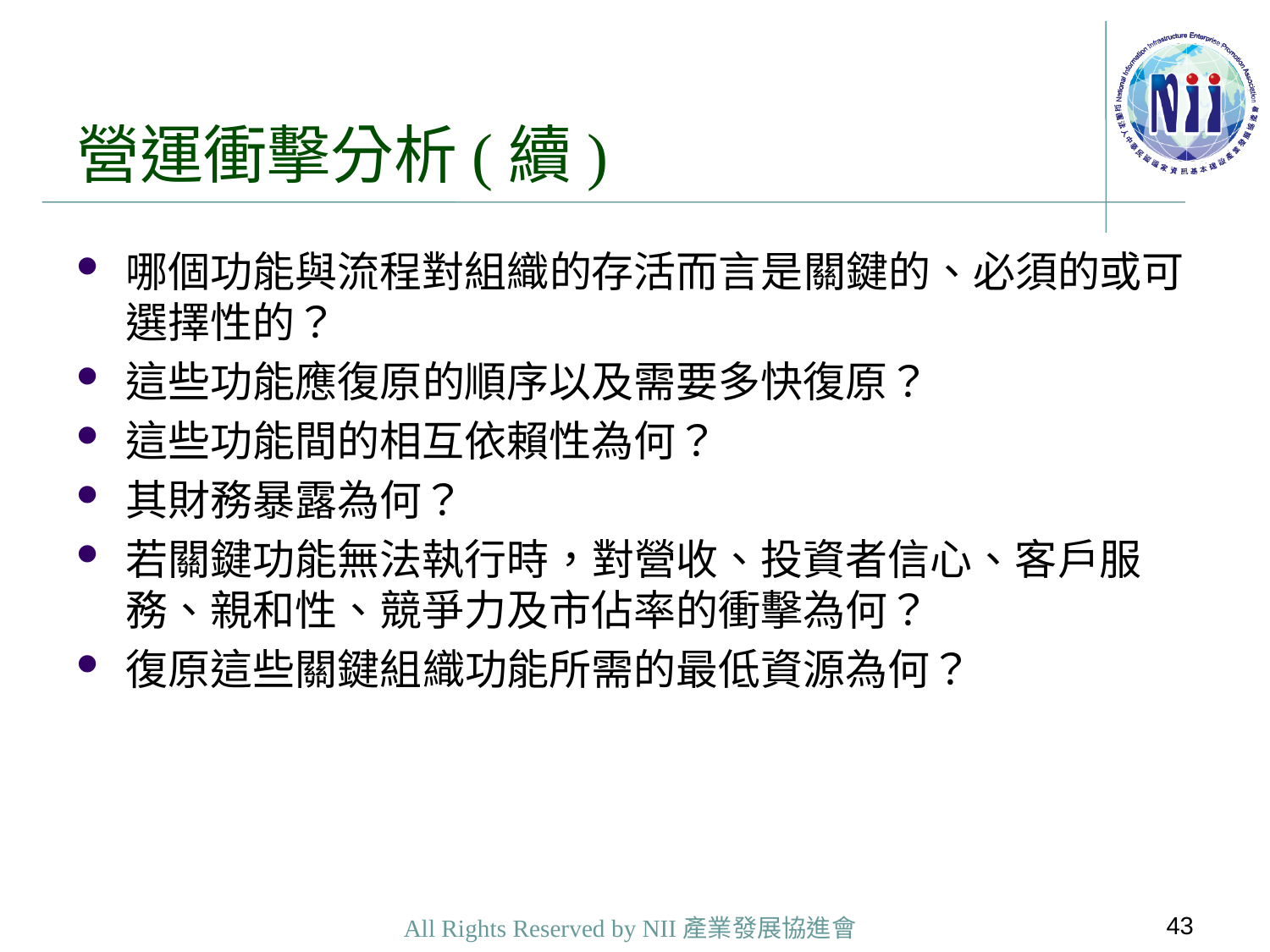

# 營運衝擊分析(續)
哪個功能與流程對組織的存活而言是關鍵的、必須的或可選擇性的？
這些功能應復原的順序以及需要多快復原？
這些功能間的相互依賴性為何？
其財務暴露為何？
若關鍵功能無法執行時，對營收、投資者信心、客戶服務、親和性、競爭力及市佔率的衝擊為何？
復原這些關鍵組織功能所需的最低資源為何？

43
All Rights Reserved by NII產業發展協進會